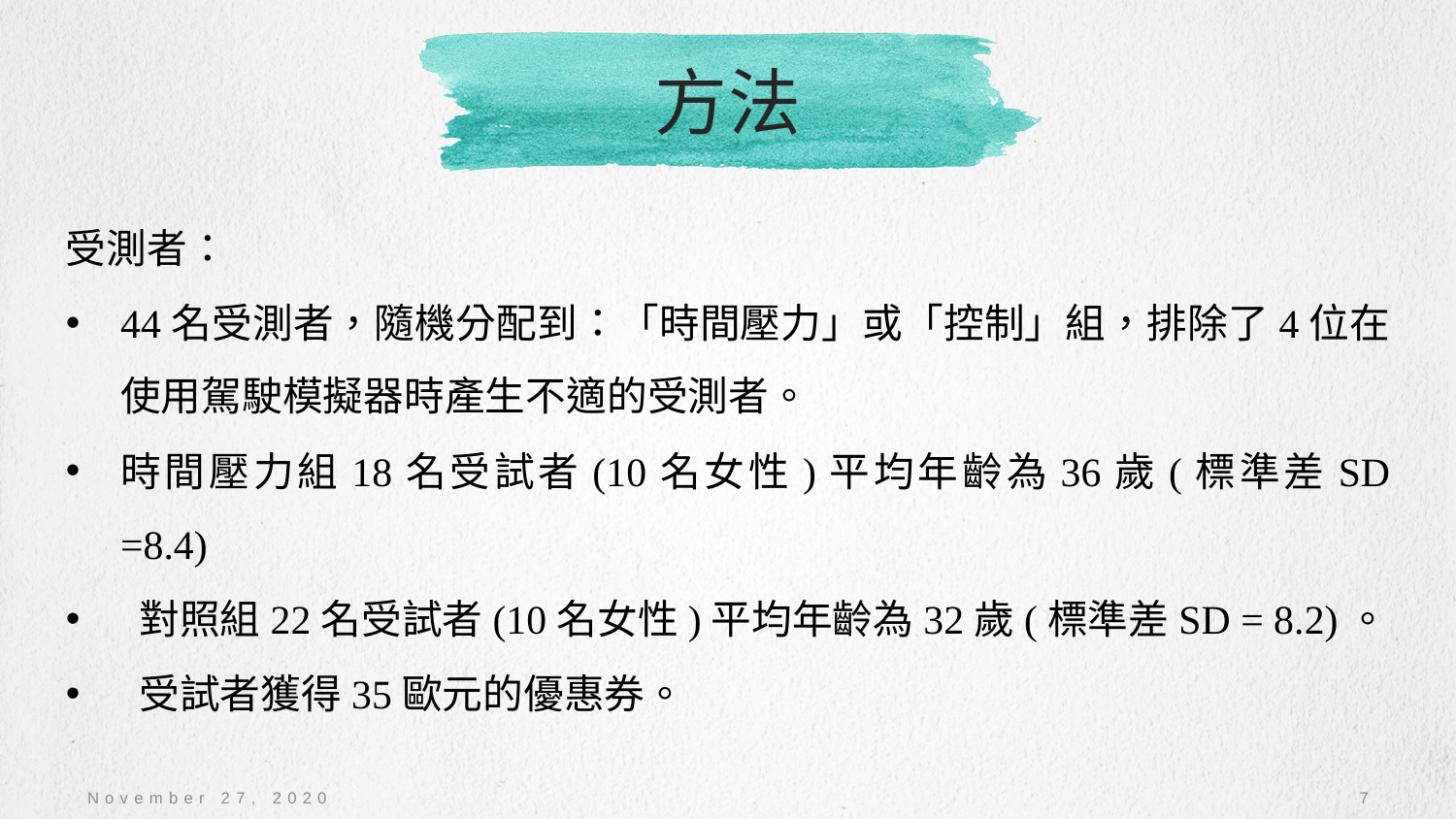

# 方法
受測者：
44名受測者，隨機分配到：「時間壓力」或「控制」組，排除了4位在使用駕駛模擬器時產生不適的受測者。
時間壓力組18名受試者(10名女性)平均年齡為36歲(標準差SD =8.4)
 對照組22名受試者(10名女性)平均年齡為32歲(標準差SD = 8.2)。
 受試者獲得35歐元的優惠券。

November 27, 2020
7